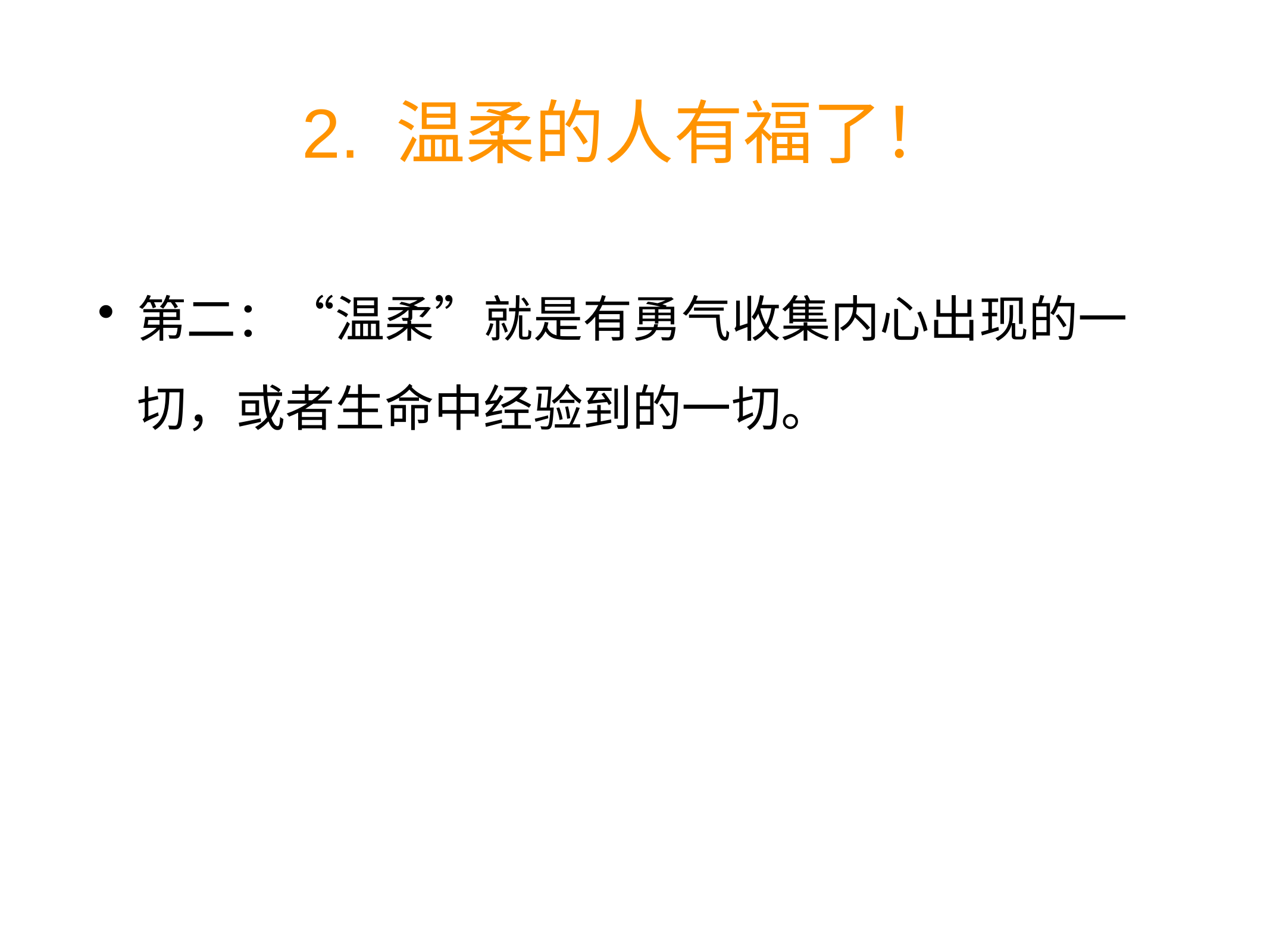

# 2. 温柔的人有福了！
第二：“温柔”就是有勇气收集内心出现的一切，或者生命中经验到的一切。